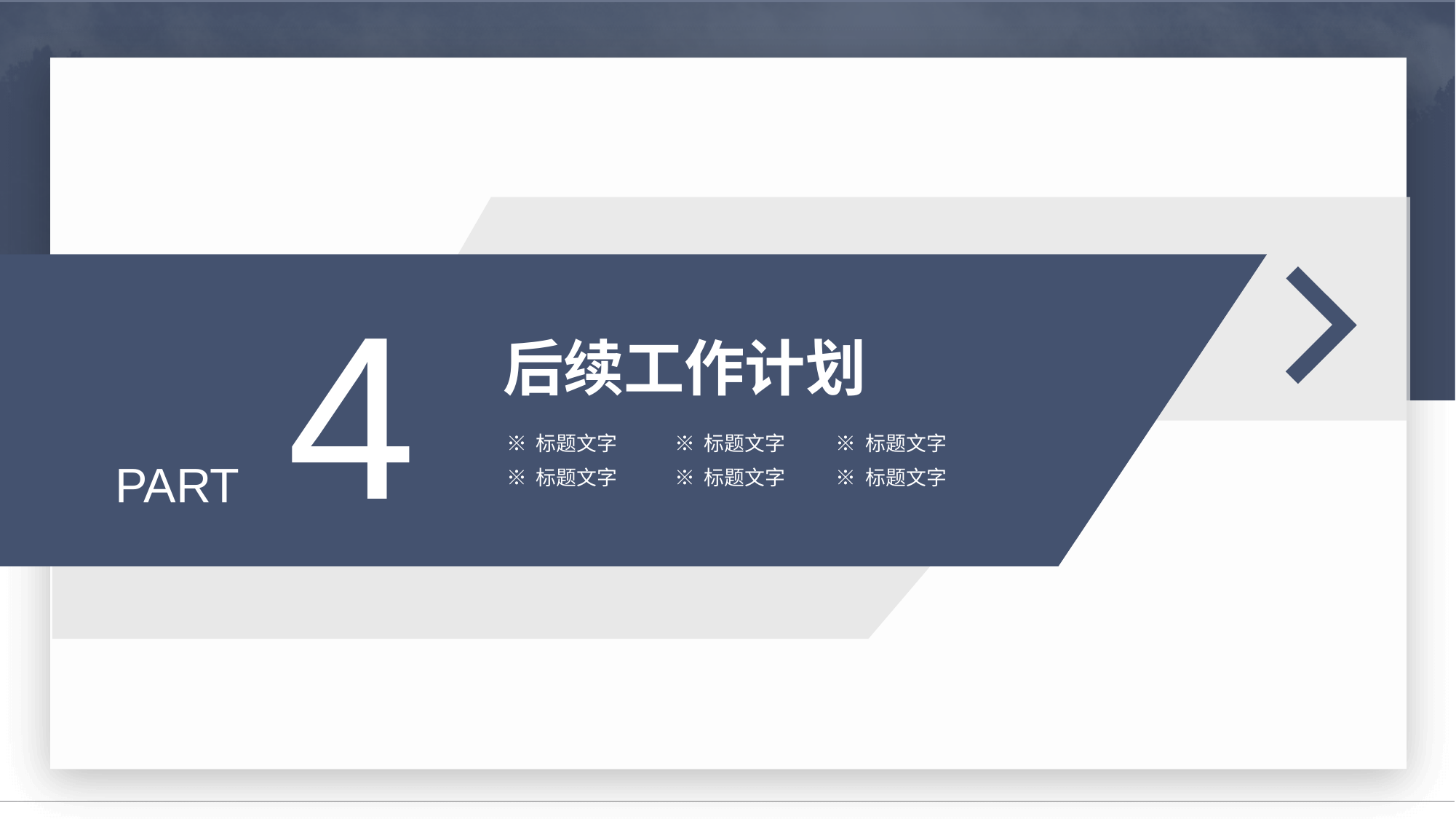

4

后续工作计划

※ 标题文字
※ 标题文字
※ 标题文字
PART
※ 标题文字
※ 标题文字
※ 标题文字